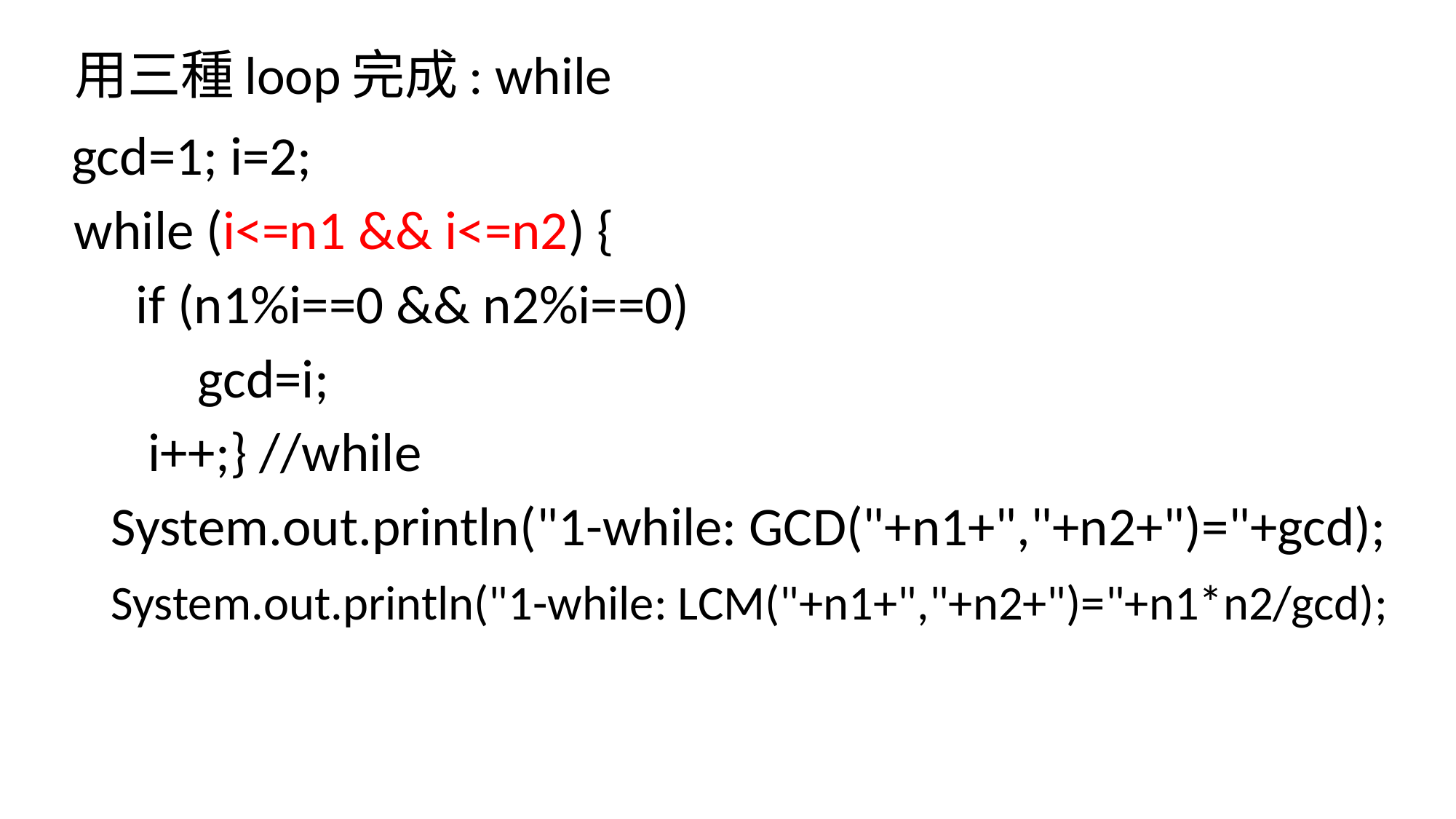

# 用三種loop完成: while
 gcd=1; i=2;
 while (i<=n1 && i<=n2) {
      if (n1%i==0 && n2%i==0)
           gcd=i;
       i++;} //while
    System.out.println("1-while: GCD("+n1+","+n2+")="+gcd);
    System.out.println("1-while: LCM("+n1+","+n2+")="+n1*n2/gcd);